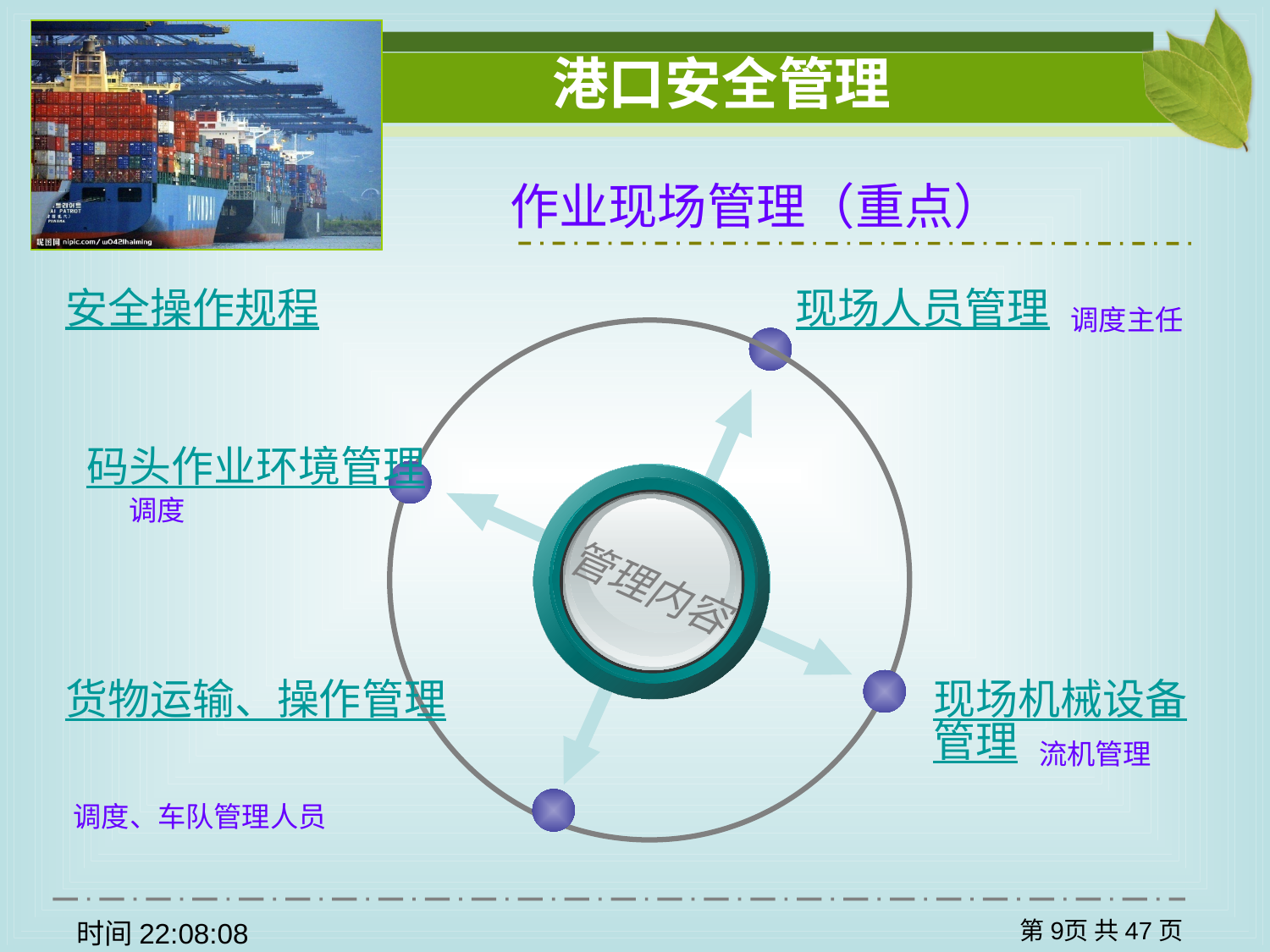

作业现场管理（重点）
安全操作规程
现场人员管理
调度主任

管理内容

码头作业环境管理
调度
货物运输、操作管理
现场机械设备管理
流机管理
调度、车队管理人员
第9页 共47页
时间22:08:08